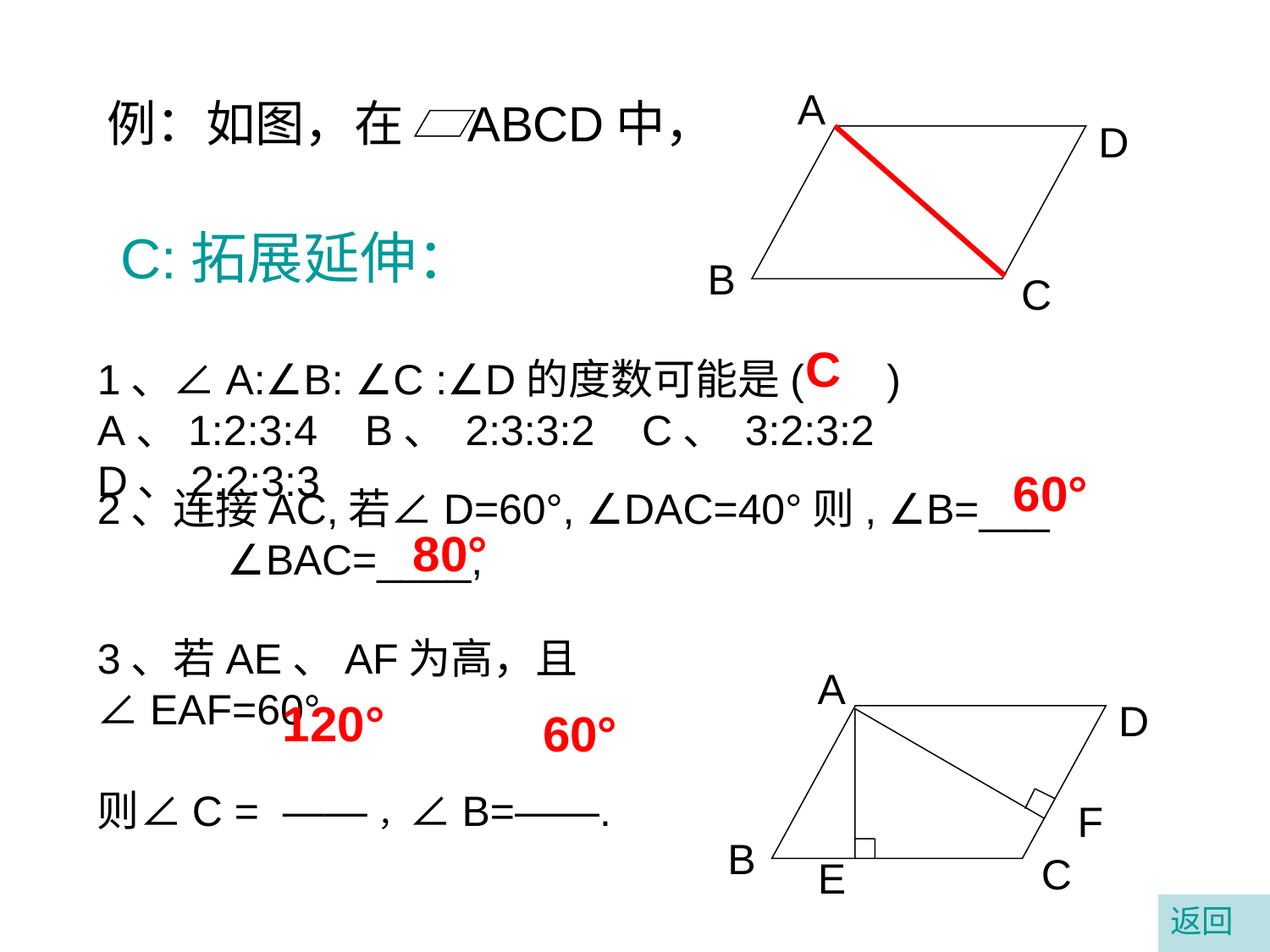

A
D

B
C
例：如图，在
ABCD中，

C:拓展延伸：
C
1、∠A:∠B: ∠C :∠D的度数可能是(       )
A、1:2:3:4    B、 2:3:3:2    C、 3:2:3:2     D、2:2:3:3

60°
2、连接AC,若∠D=60°, ∠DAC=40°则, ∠B=___
           ∠BAC=____,
80°
3、若AE、AF为高，且∠EAF=60°

则∠C =  ——，∠B=——.
A
D

B
C

F

E
120°
60°
9
返回